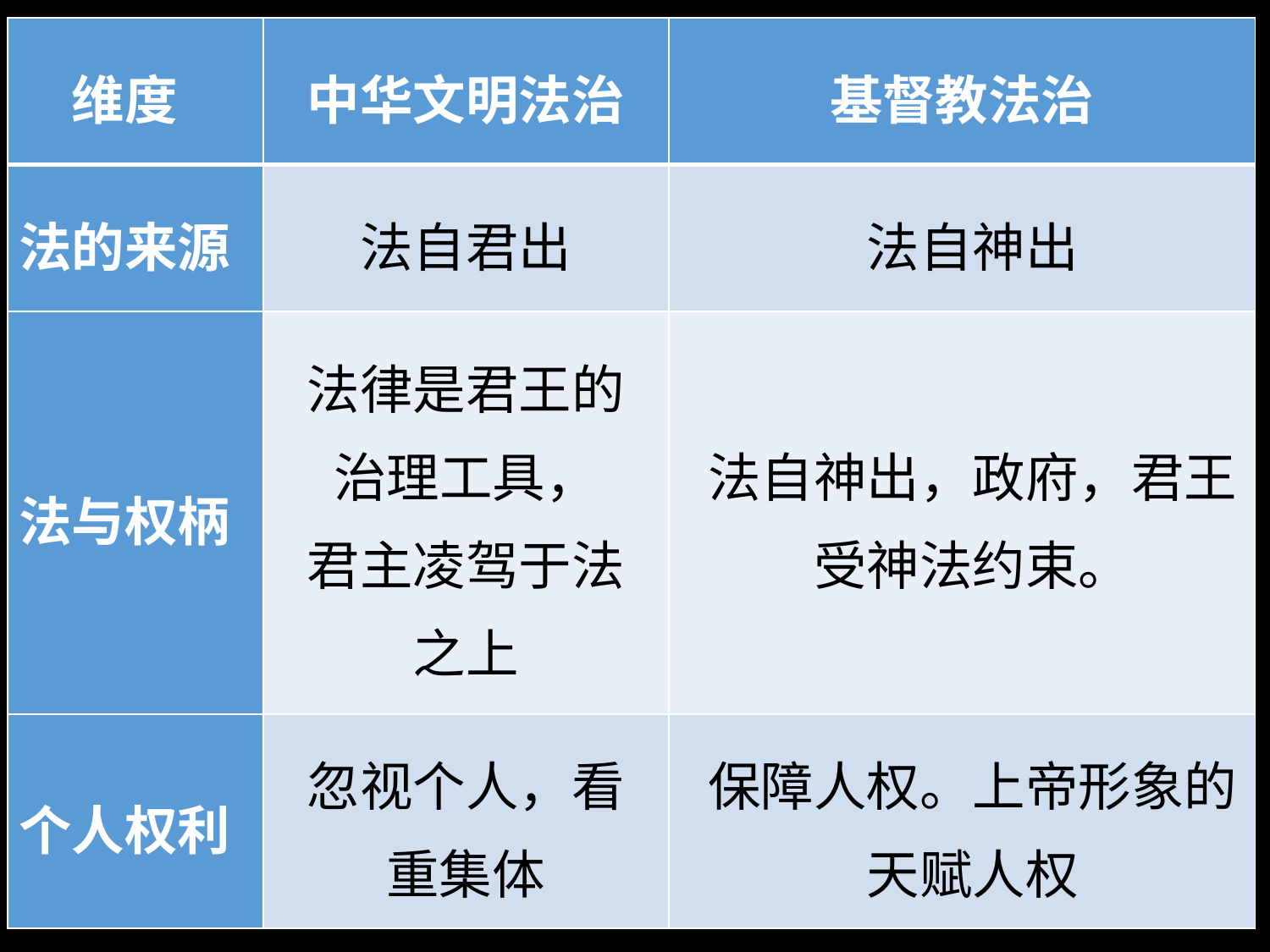

| 维度 | 中华文明法治 | 基督教法治 |
| --- | --- | --- |
| 法的来源 | 法自君出 | 法自神出 |
| 法与权柄 | 法律是君王的治理工具， 君主凌驾于法之上 | 法自神出，政府，君王受神法约束。 |
| 个人权利 | 忽视个人，看重集体 | 保障人权。上帝形象的天赋人权 |